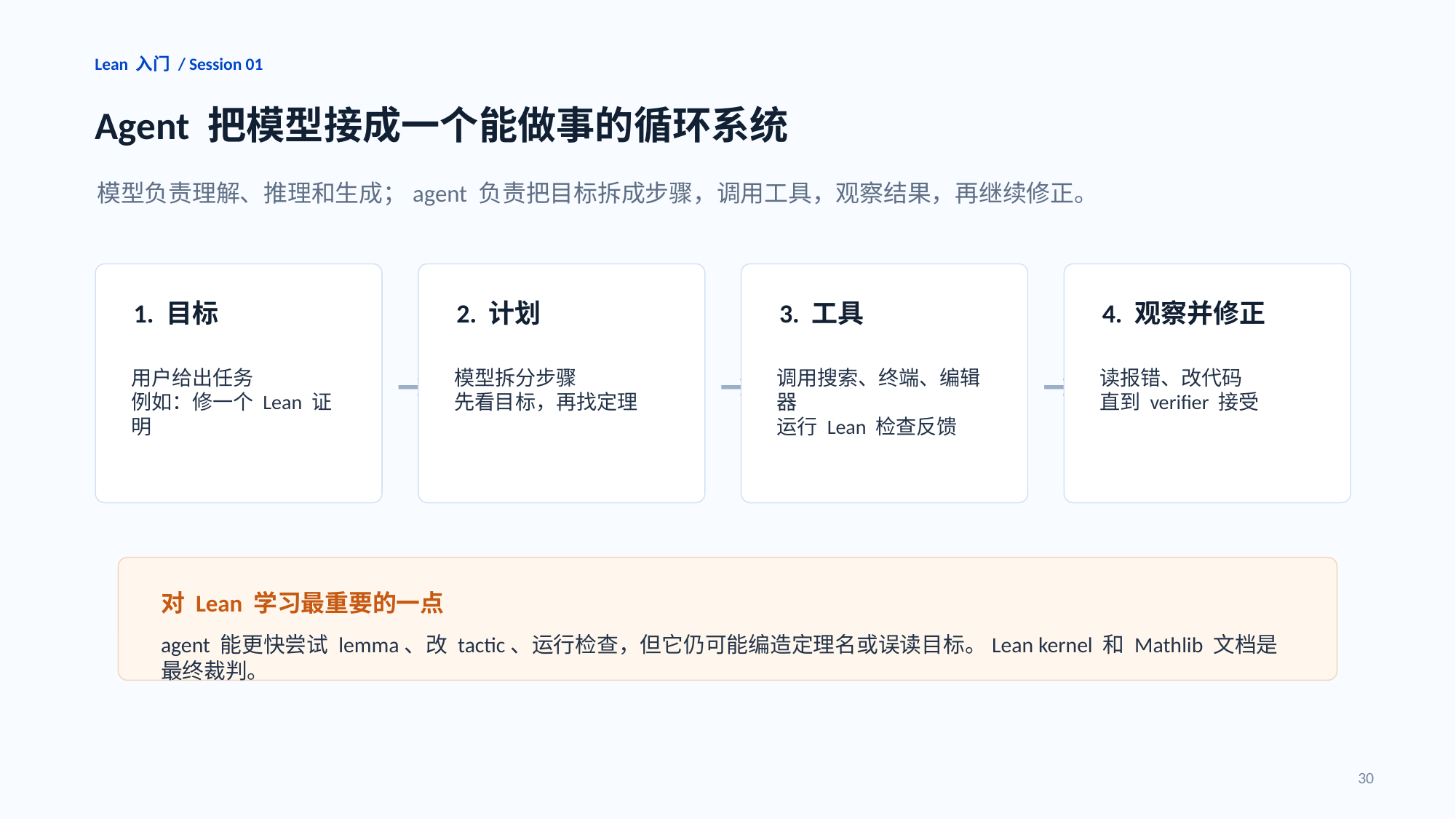

Lean 入门 / Session 01
Agent 把模型接成一个能做事的循环系统
模型负责理解、推理和生成；agent 负责把目标拆成步骤，调用工具，观察结果，再继续修正。

1. 目标
2. 计划
3. 工具
4. 观察并修正
→
→
→
用户给出任务
例如：修一个 Lean 证明
模型拆分步骤
先看目标，再找定理
调用搜索、终端、编辑器
运行 Lean 检查反馈
读报错、改代码
直到 verifier 接受

对 Lean 学习最重要的一点
agent 能更快尝试 lemma、改 tactic、运行检查，但它仍可能编造定理名或误读目标。Lean kernel 和 Mathlib 文档是最终裁判。
30